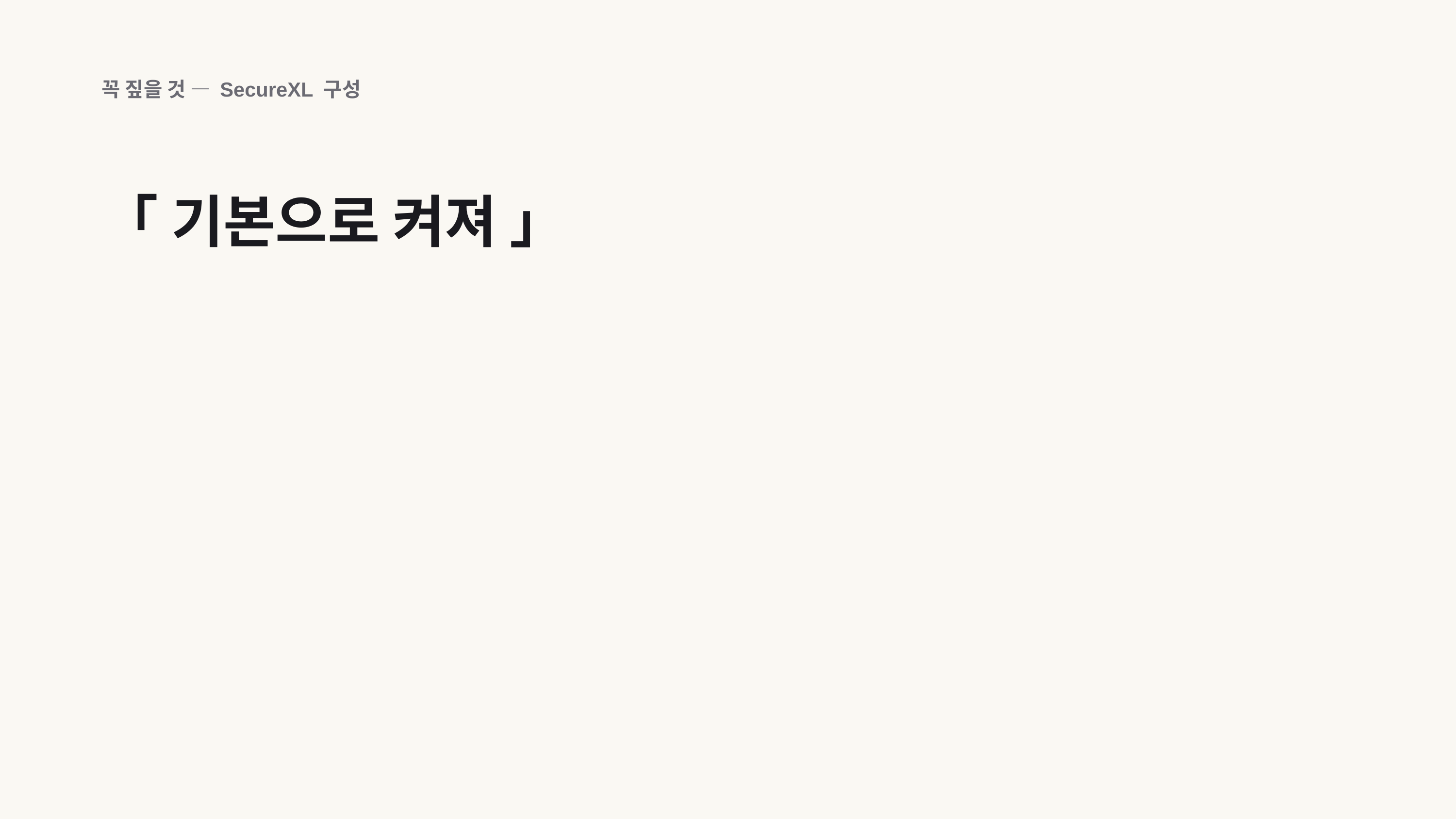

꼭 짚을 것 — SecureXL 구성
「 기본으로 켜져 」